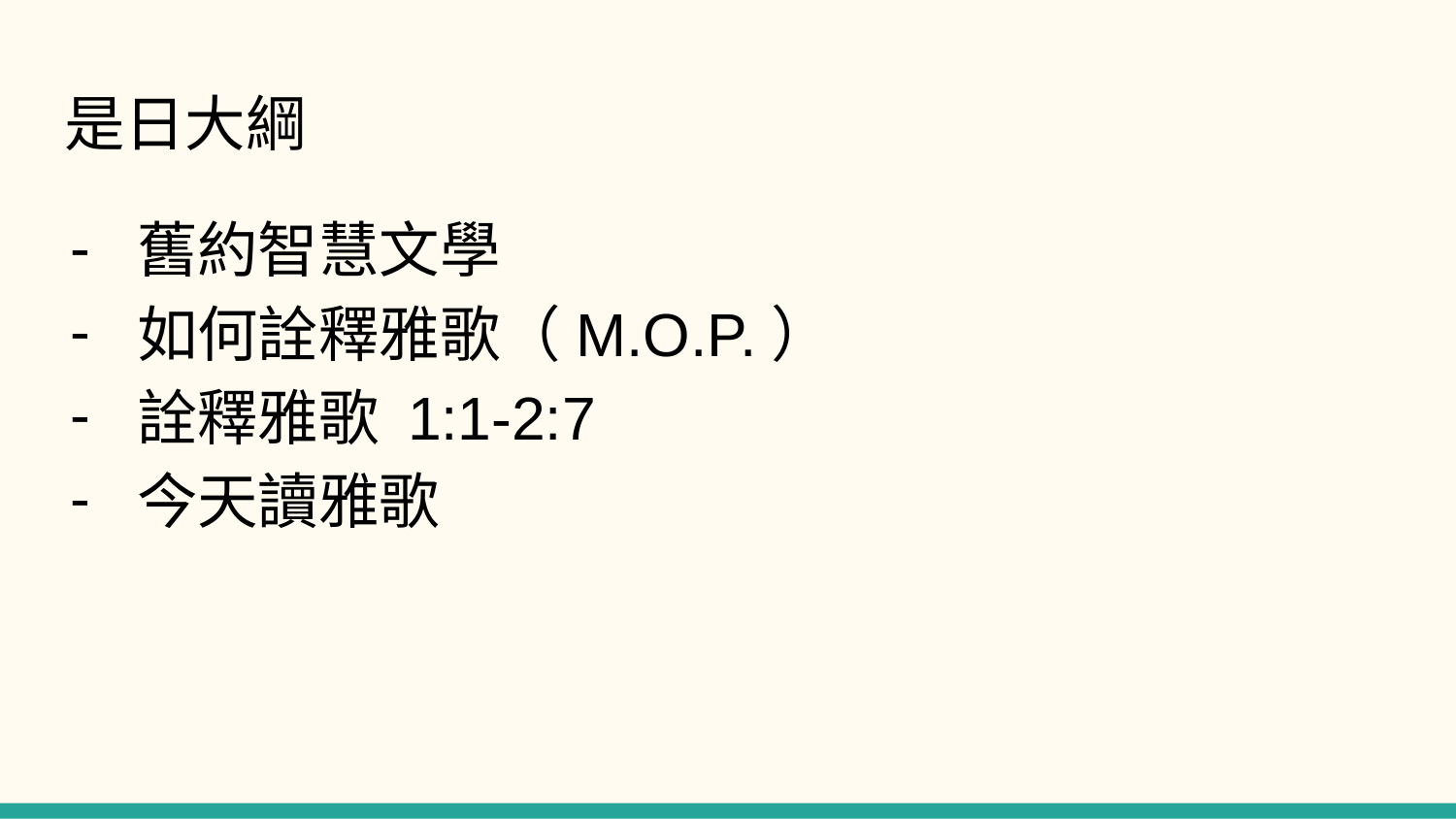

# 是日大綱
舊約智慧文學
如何詮釋雅歌（M.O.P.）
詮釋雅歌 1:1-2:7
今天讀雅歌